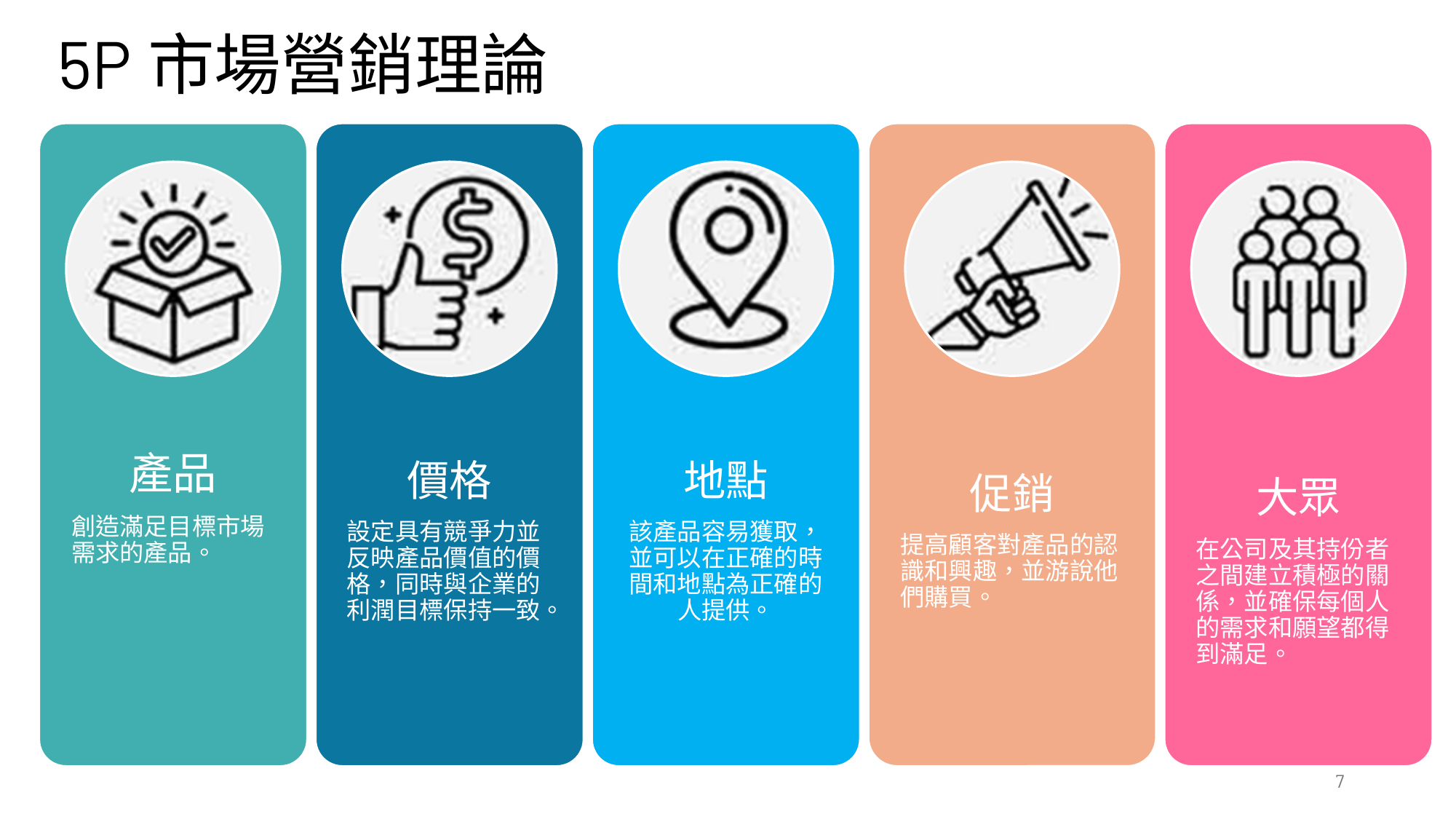

5P市場營銷理論
產品
創造滿足目標市場需求的產品。

價格
設定具有競爭力並反映產品價值的價格，同時與企業的利潤目標保持一致。

地點
該產品容易獲取，並可以在正確的時間和地點為正確的人提供。

促銷
提高顧客對產品的認識和興趣，並游說他們購買。

大眾
在公司及其持份者之間建立積極的關係，並確保每個人的需求和願望都得到滿足。
7